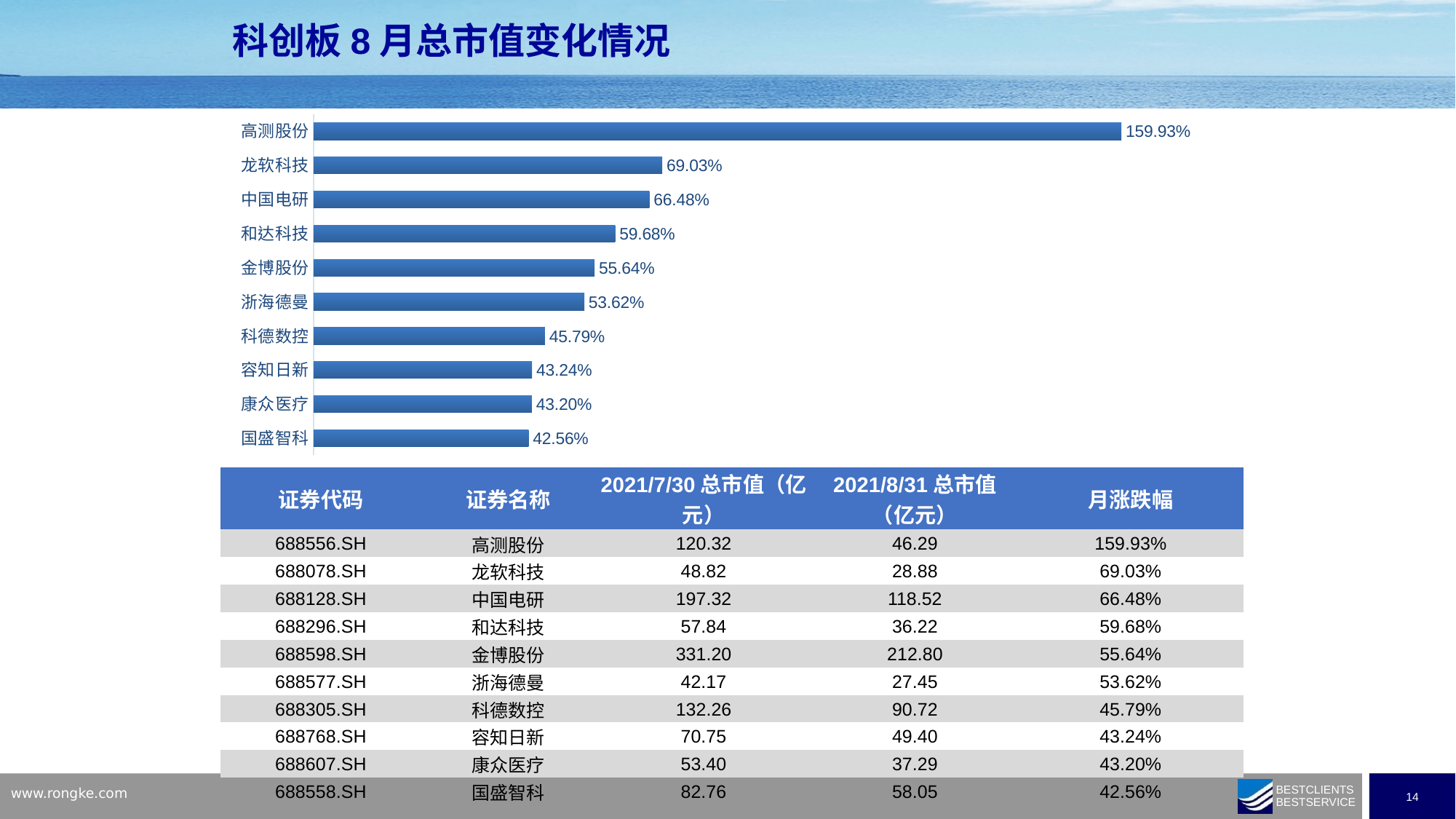

科创板8月总市值变化情况

### Chart

| Category |  |
|---|---|
| 国盛智科 | 0.4256480218281036 |
| 康众医疗 | 0.4320494322478907 |
| 容知日新 | 0.43241071030905687 |
| 科德数控 | 0.4579001322751324 |
| 浙海德曼 | 0.5361785063752278 |
| 金博股份 | 0.5563909774436089 |
| 和达科技 | 0.5967998851580594 |
| 中国电研 | 0.6648464163822525 |
| 龙软科技 | 0.6903449422095416 |
| 高测股份 | 1.5993000572484042 |
| 证券代码 | 证券名称 | 2021/7/30总市值（亿元） | 2021/8/31总市值（亿元） | 月涨跌幅 |
| --- | --- | --- | --- | --- |
| 688556.SH | 高测股份 | 120.32 | 46.29 | 159.93% |
| 688078.SH | 龙软科技 | 48.82 | 28.88 | 69.03% |
| 688128.SH | 中国电研 | 197.32 | 118.52 | 66.48% |
| 688296.SH | 和达科技 | 57.84 | 36.22 | 59.68% |
| 688598.SH | 金博股份 | 331.20 | 212.80 | 55.64% |
| 688577.SH | 浙海德曼 | 42.17 | 27.45 | 53.62% |
| 688305.SH | 科德数控 | 132.26 | 90.72 | 45.79% |
| 688768.SH | 容知日新 | 70.75 | 49.40 | 43.24% |
| 688607.SH | 康众医疗 | 53.40 | 37.29 | 43.20% |
| 688558.SH | 国盛智科 | 82.76 | 58.05 | 42.56% |